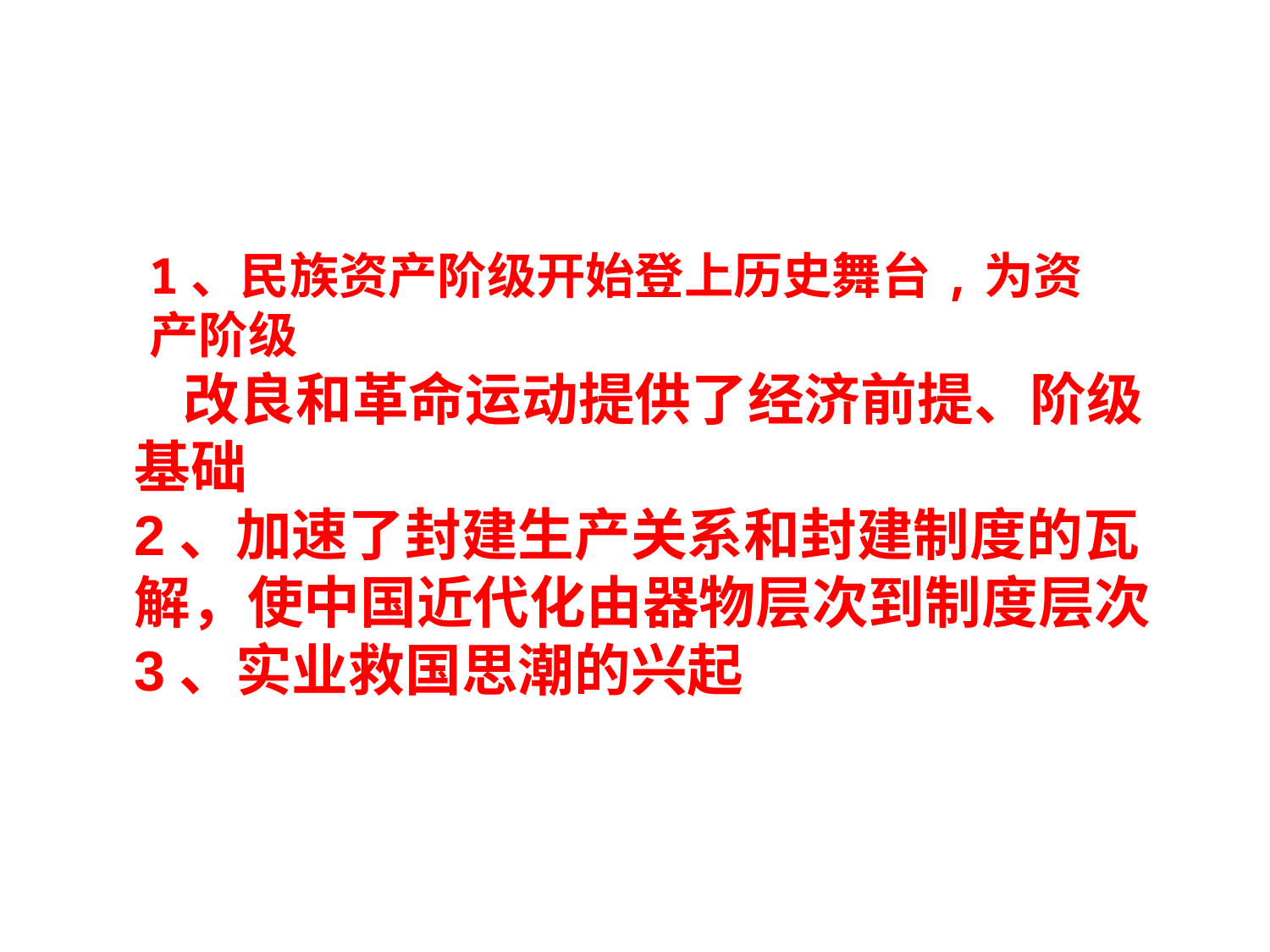

1、民族资产阶级开始登上历史舞台,为资产阶级
   改良和革命运动提供了经济前提、阶级基础
2、加速了封建生产关系和封建制度的瓦解，使中国近代化由器物层次到制度层次
3、实业救国思潮的兴起